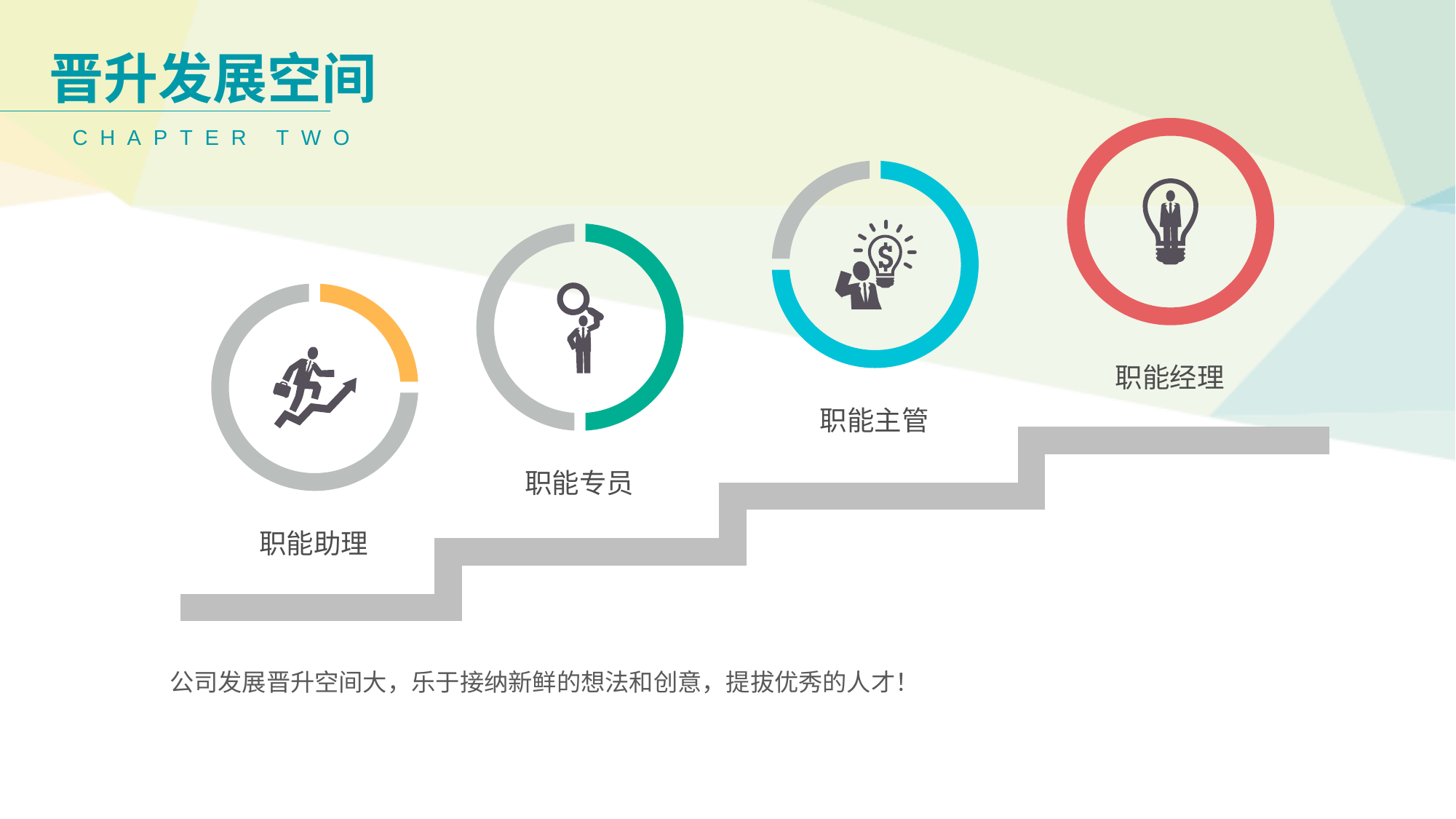

晋升发展空间
CHAPTER TWO

职能经理
职能主管

职能专员
职能助理
公司发展晋升空间大，乐于接纳新鲜的想法和创意，提拔优秀的人才！